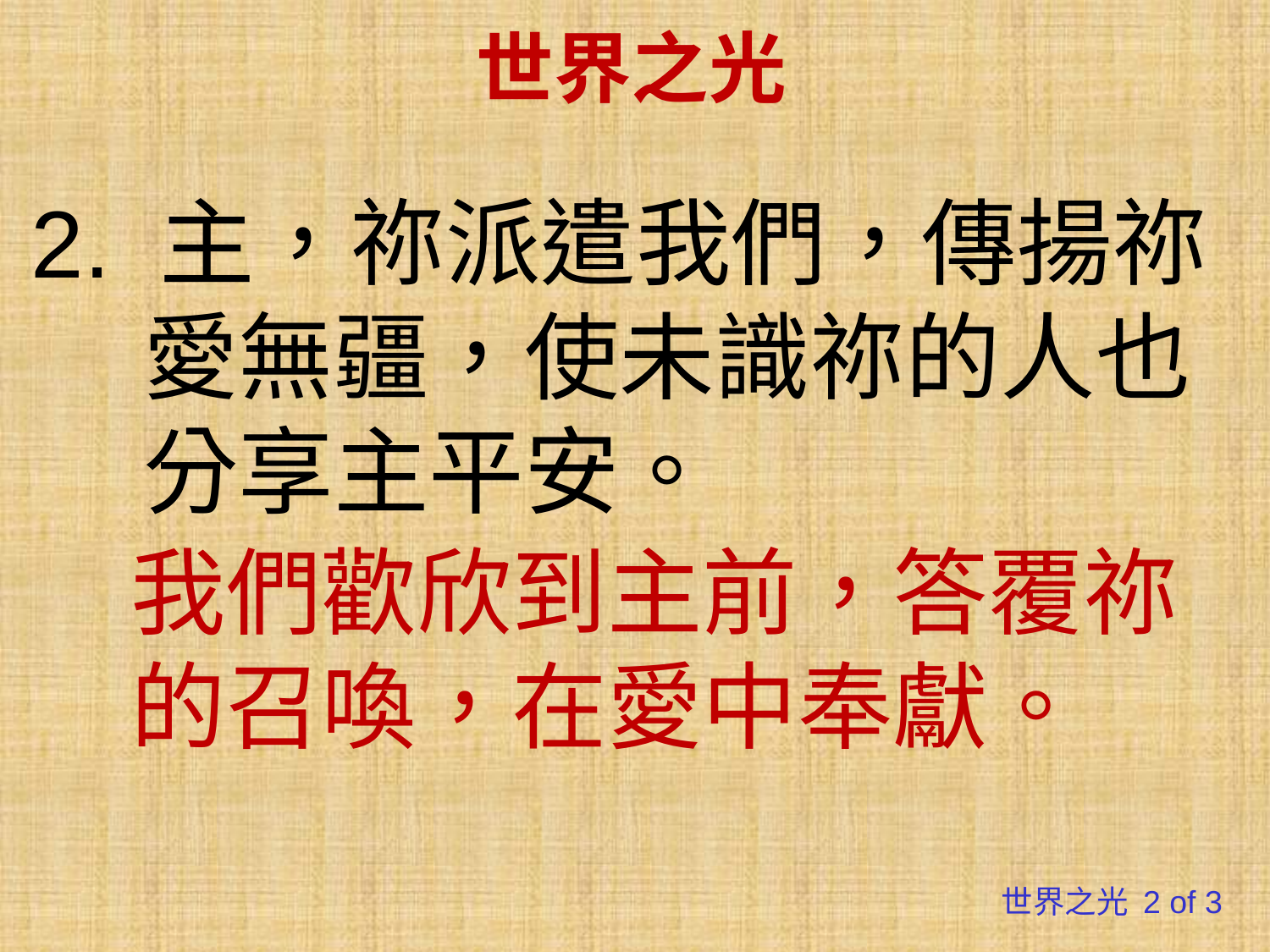

# 世界之光
2. 主，祢派遣我們，傳揚祢愛無疆，使未識祢的人也分享主平安。
我們歡欣到主前，答覆祢的召喚，在愛中奉獻。

世界之光 2 of 3